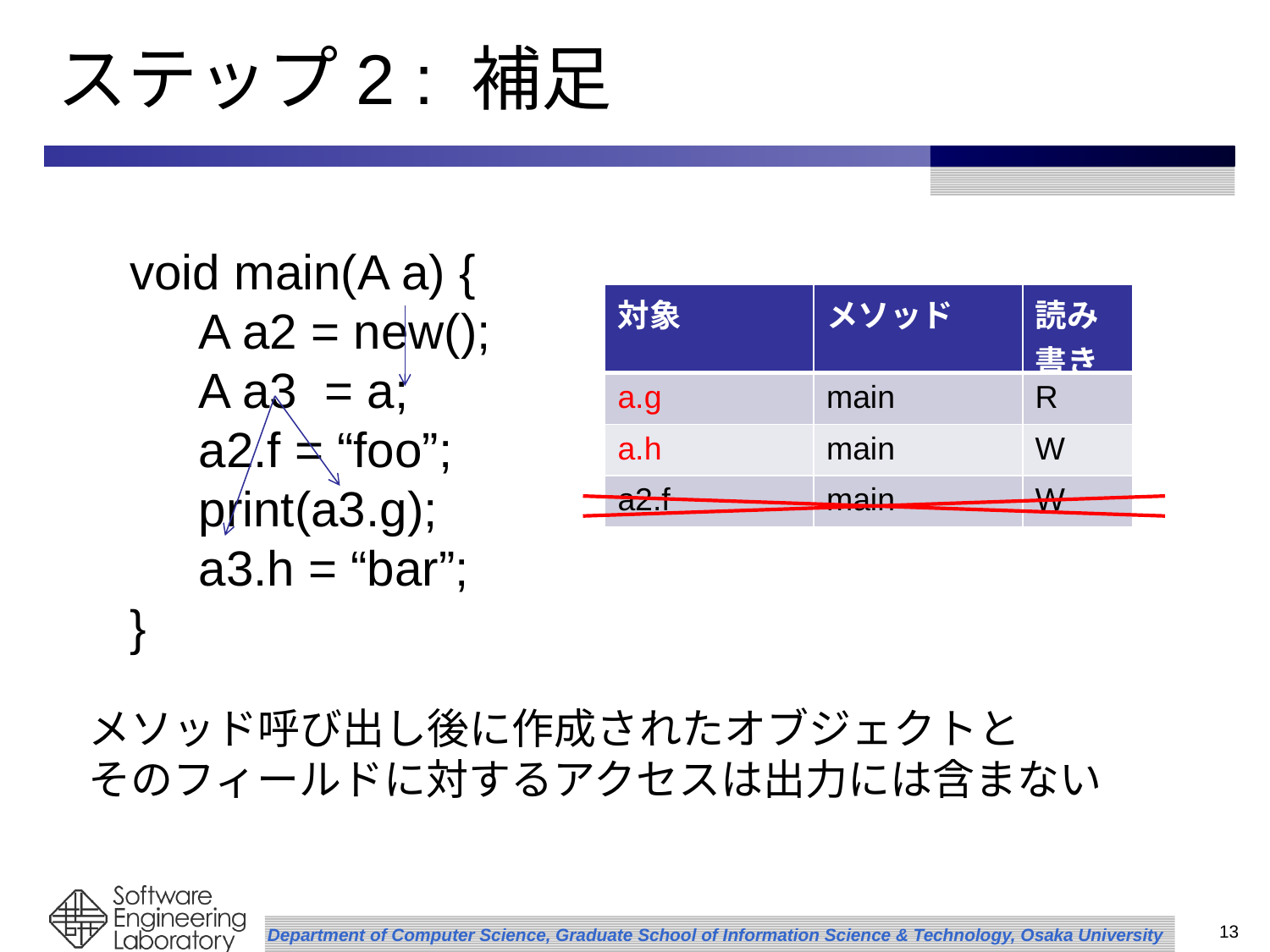

# ステップ2 : 補足
void main(A a) {
     A a2 = new();
     A a3  = a;
     a2.f = “foo”;
     print(a3.g);
     a3.h = “bar”;
}
| 対象 | メソッド | 読み書き |
| --- | --- | --- |
| a.g | main | R |
| a.h | main | W |
| a2.f | main | W |
メソッド呼び出し後に作成されたオブジェクトと
そのフィールドに対するアクセスは出力には含まない
13